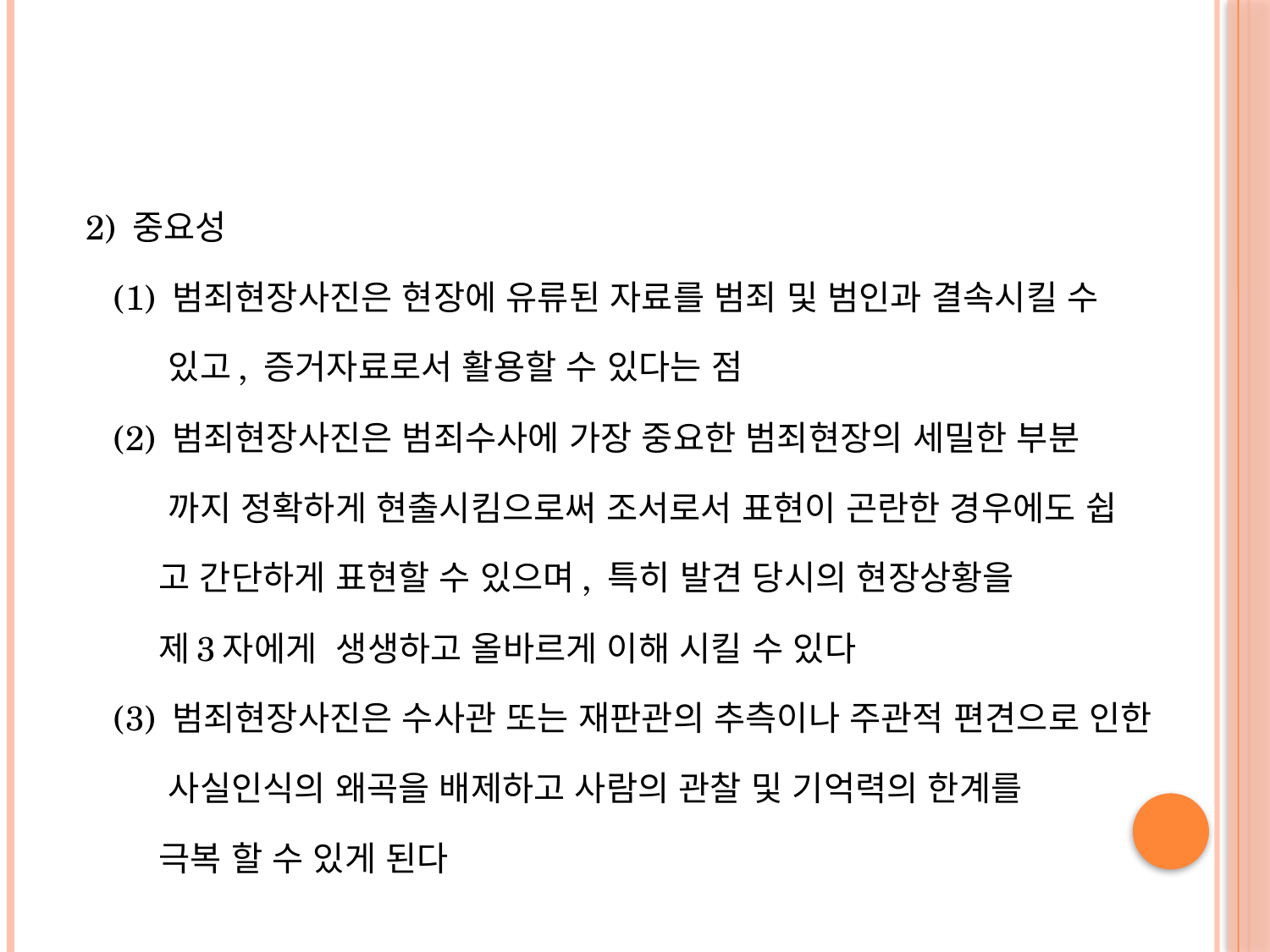

#
 2) 중요성
    (1) 범죄현장사진은 현장에 유류된 자료를 범죄 및 범인과 결속시킬 수
         있고, 증거자료로서 활용할 수 있다는 점
    (2) 범죄현장사진은 범죄수사에 가장 중요한 범죄현장의 세밀한 부분
         까지 정확하게 현출시킴으로써 조서로서 표현이 곤란한 경우에도 쉽
        고 간단하게 표현할 수 있으며, 특히 발견 당시의 현장상황을
        제3자에게  생생하고 올바르게 이해 시킬 수 있다
    (3) 범죄현장사진은 수사관 또는 재판관의 추측이나 주관적 편견으로 인한
         사실인식의 왜곡을 배제하고 사람의 관찰 및 기억력의 한계를
        극복 할 수 있게 된다